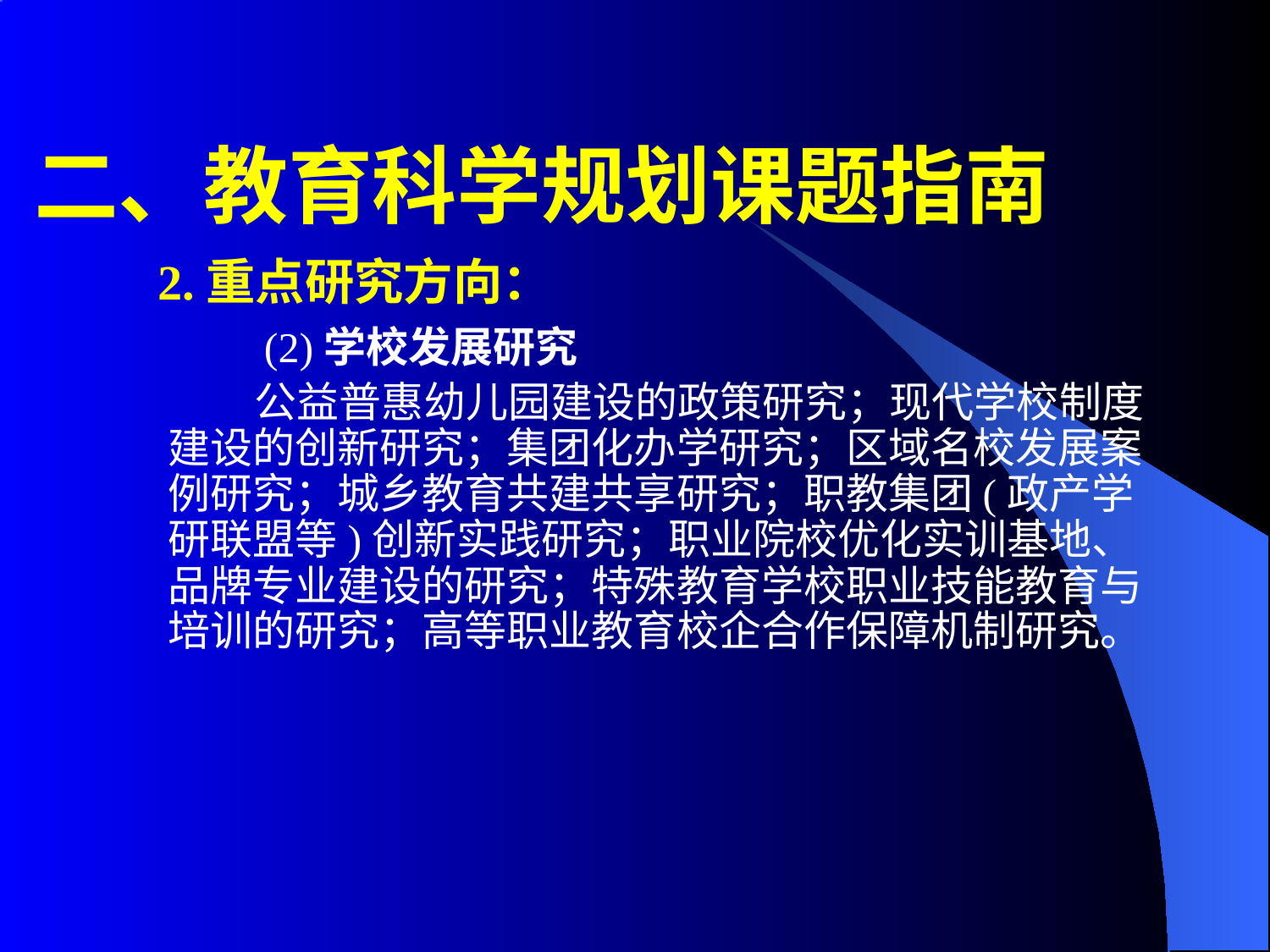

二、教育科学规划课题指南
   2.重点研究方向：
　　   (2)学校发展研究
             公益普惠幼儿园建设的政策研究；现代学校制度建设的创新研究；集团化办学研究；区域名校发展案例研究；城乡教育共建共享研究；职教集团(政产学研联盟等)创新实践研究；职业院校优化实训基地、品牌专业建设的研究；特殊教育学校职业技能教育与培训的研究；高等职业教育校企合作保障机制研究。